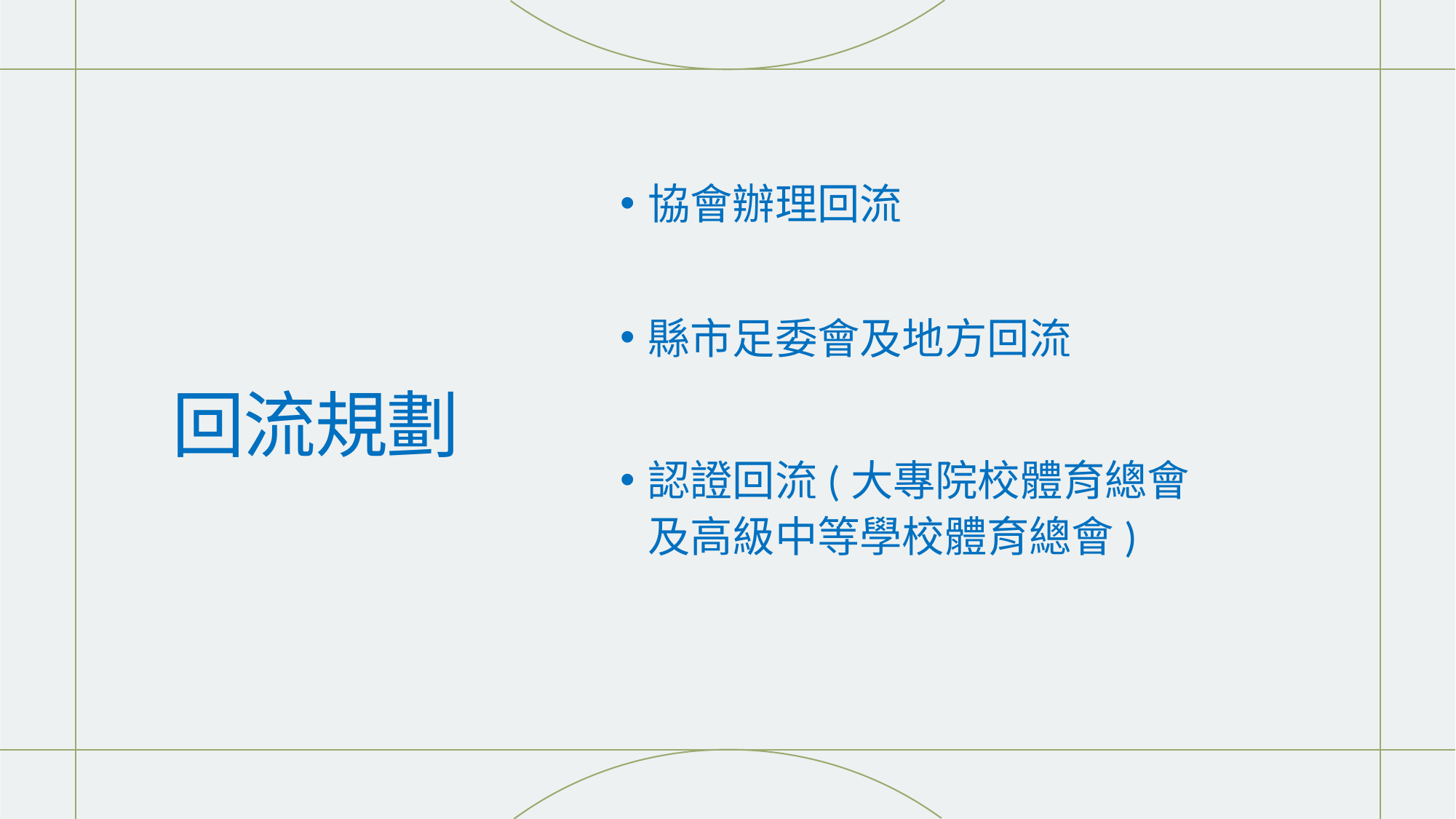

協會辦理回流

縣市足委會及地方回流

認證回流(大專院校體育總會及高級中等學校體育總會)

回流規劃